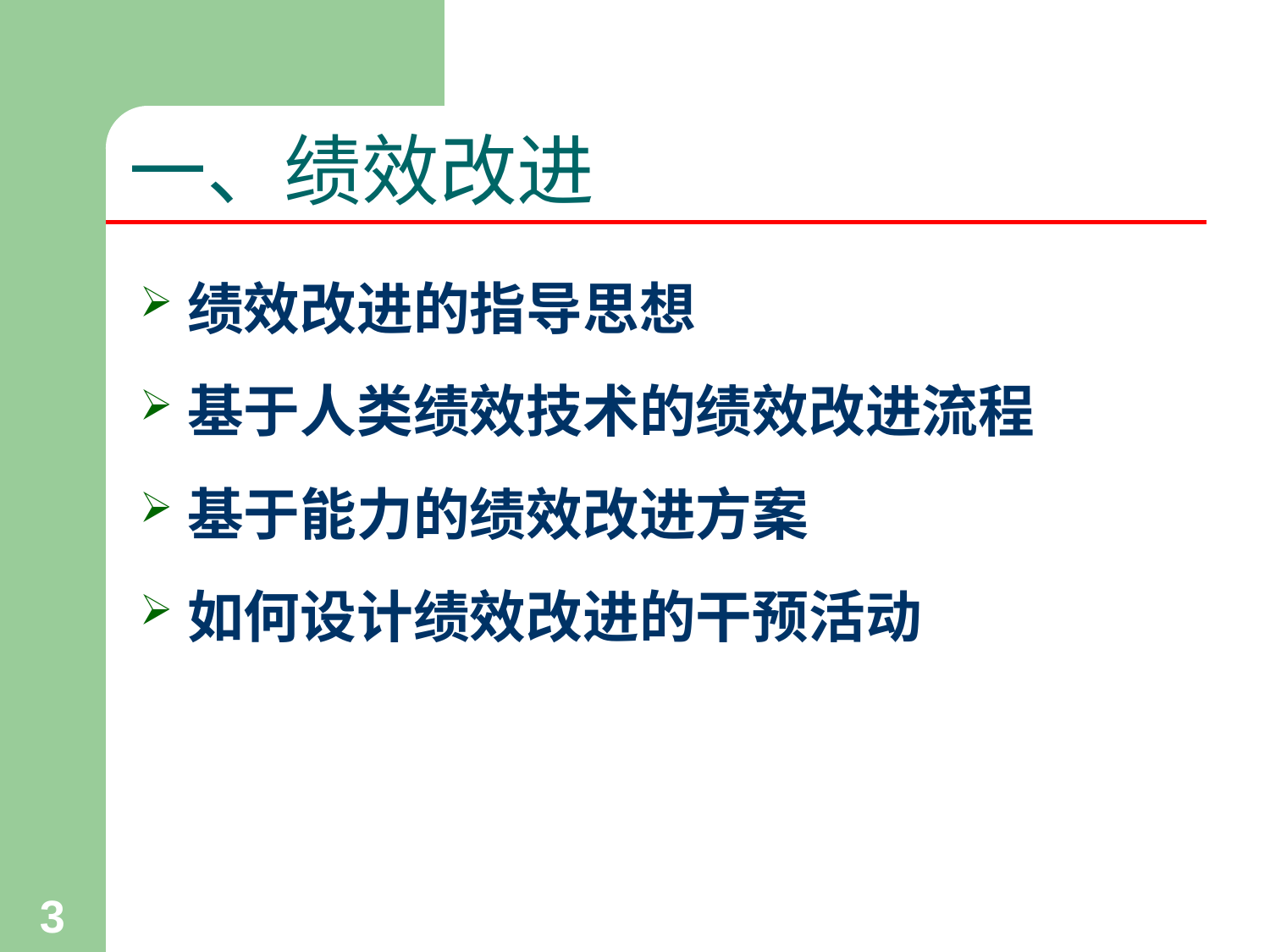

一、绩效改进
绩效改进的指导思想
基于人类绩效技术的绩效改进流程
基于能力的绩效改进方案
如何设计绩效改进的干预活动

# 3